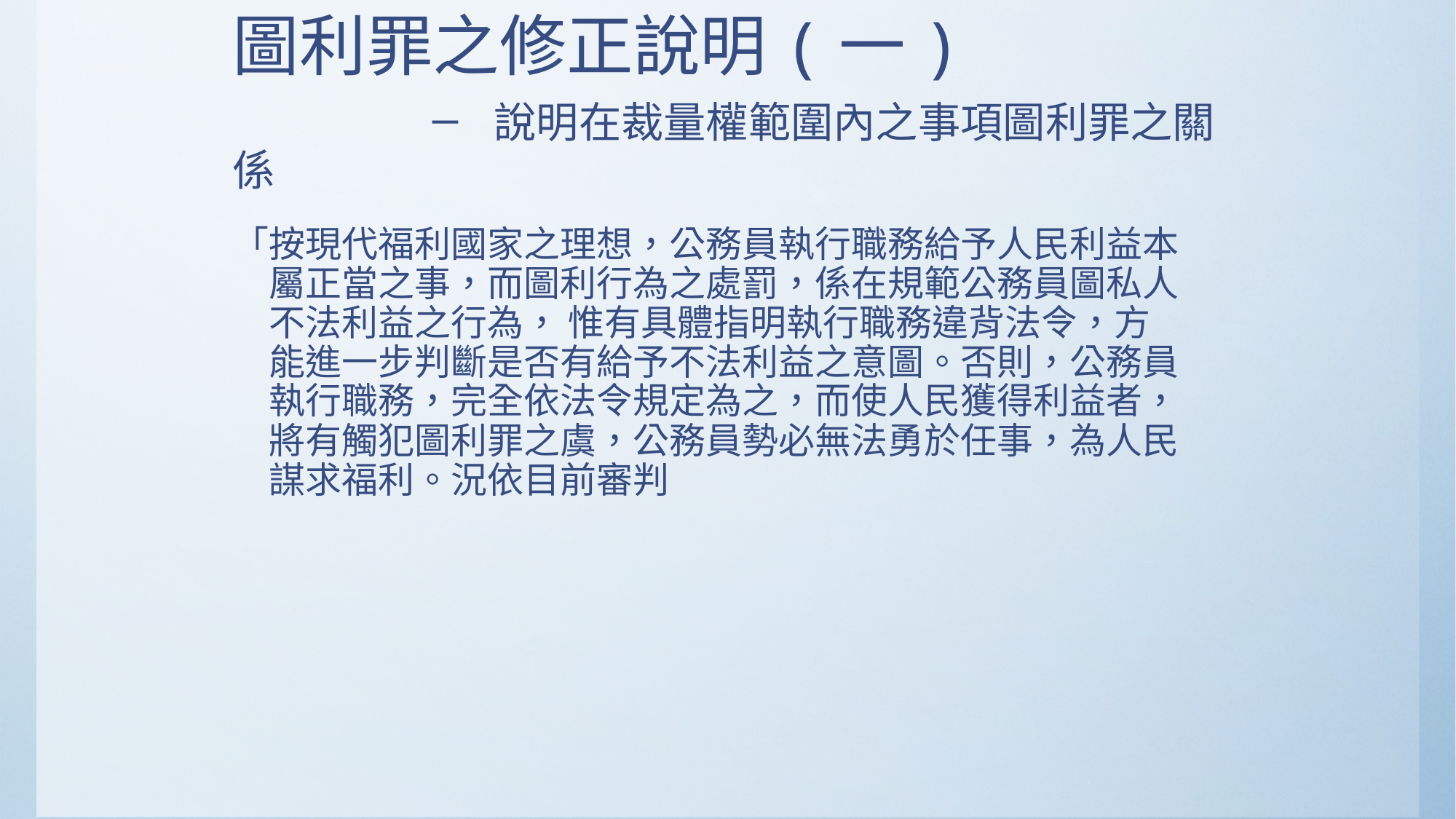

圖利罪之修正說明(一)
     ─ 說明在裁量權範圍內之事項圖利罪之關係
「按現代福利國家之理想，公務員執行職務給予人民利益本屬正當之事，而圖利行為之處罰，係在規範公務員圖私人不法利益之行為， 惟有具體指明執行職務違背法令，方能進一步判斷是否有給予不法利益之意圖。否則，公務員執行職務，完全依法令規定為之，而使人民獲得利益者，將有觸犯圖利罪之虞，公務員勢必無法勇於任事，為人民 謀求福利。況依目前審判